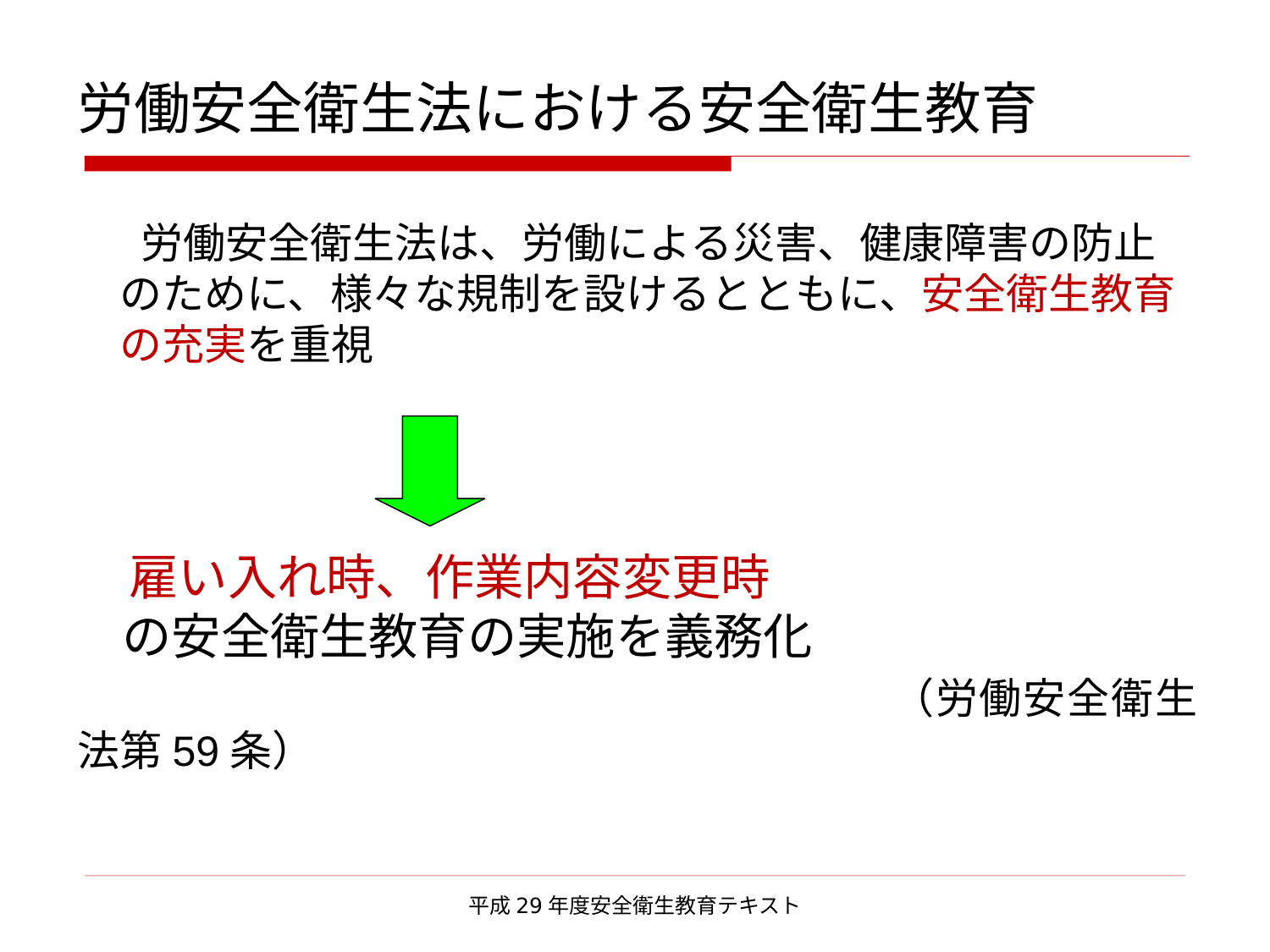

労働安全衛生法における安全衛生教育

　　労働安全衛生法は、労働による災害、健康障害の防止
　のために、様々な規制を設けるとともに、安全衛生教育
　の充実を重視

　 雇い入れ時、作業内容変更時
   の安全衛生教育の実施を義務化
　　　　　　　　　　　　　　　　（労働安全衛生法第59条）

平成29年度安全衛生教育テキスト